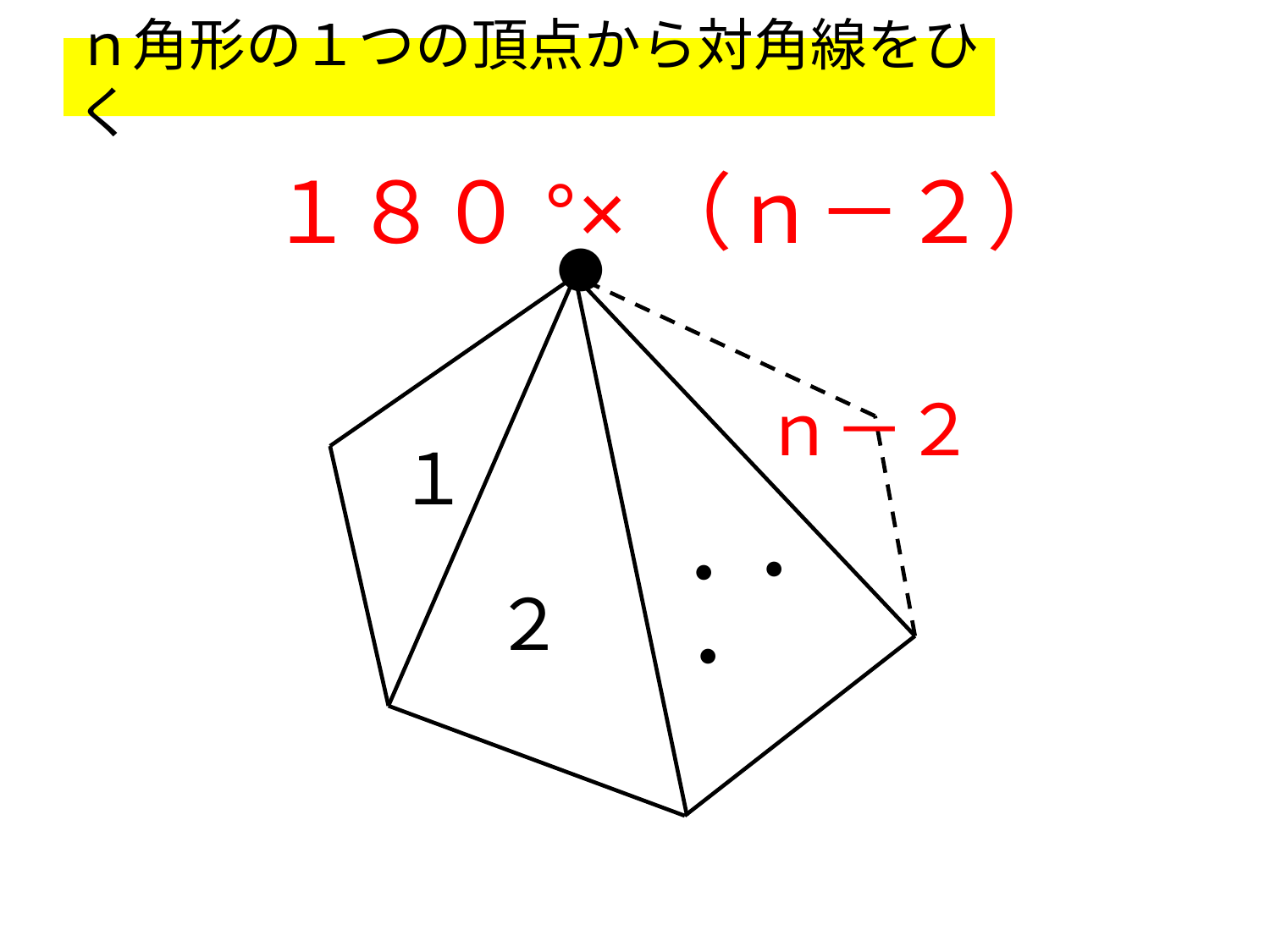

# ｎ角形の１つの頂点から対角線をひく
・
１８０°×（ｎ－２）
ｎ－２
１
・・・
２